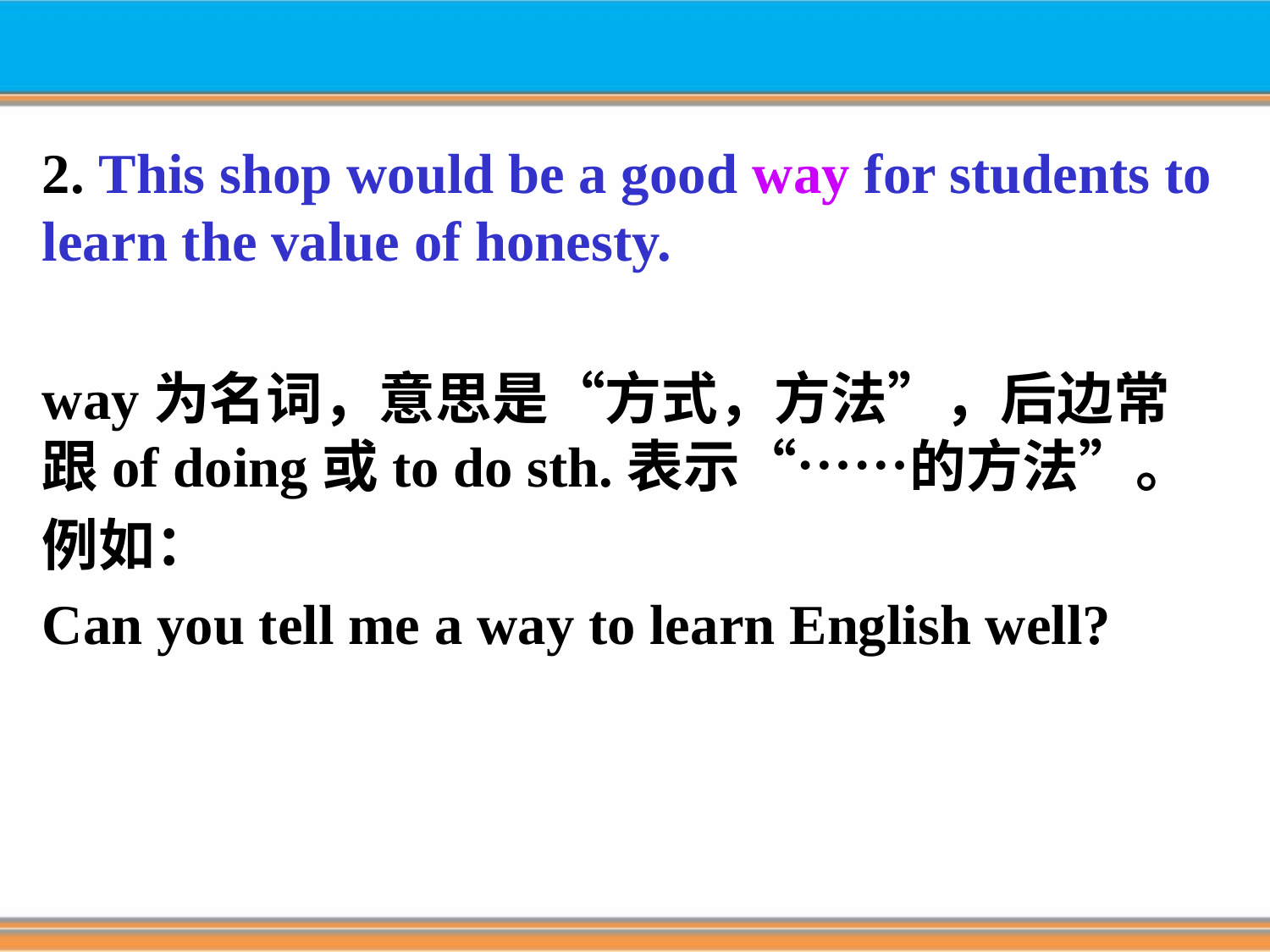

2. This shop would be a good way for students to learn the value of honesty.

way为名词，意思是“方式，方法”，后边常跟of doing或to do sth.表示“……的方法”。
例如：
Can you tell me a way to learn English well?